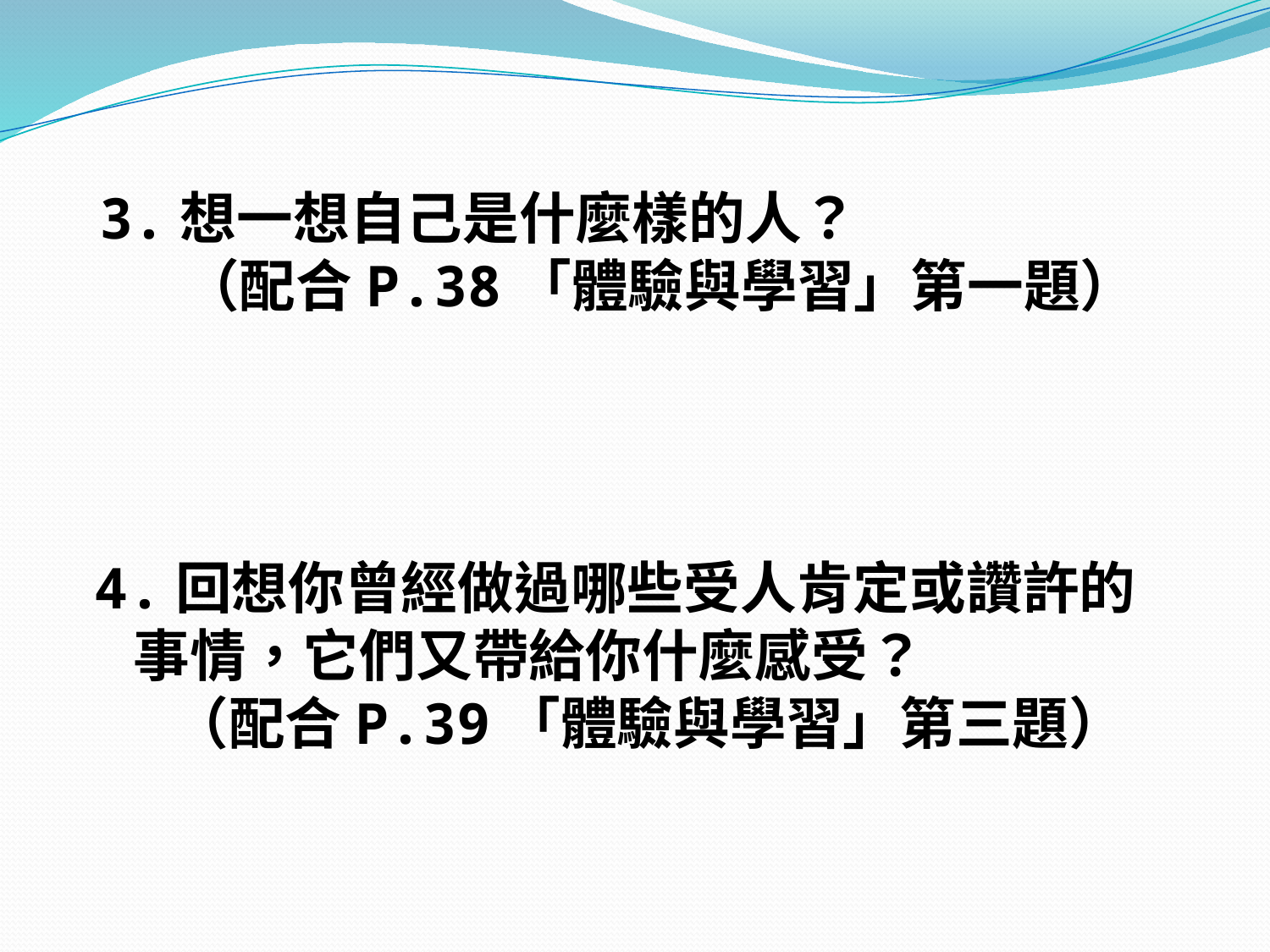

3.想一想自己是什麼樣的人？
   （配合P.38「體驗與學習」第一題）
4.回想你曾經做過哪些受人肯定或讚許的
  事情，它們又帶給你什麼感受？
     （配合P.39「體驗與學習」第三題）